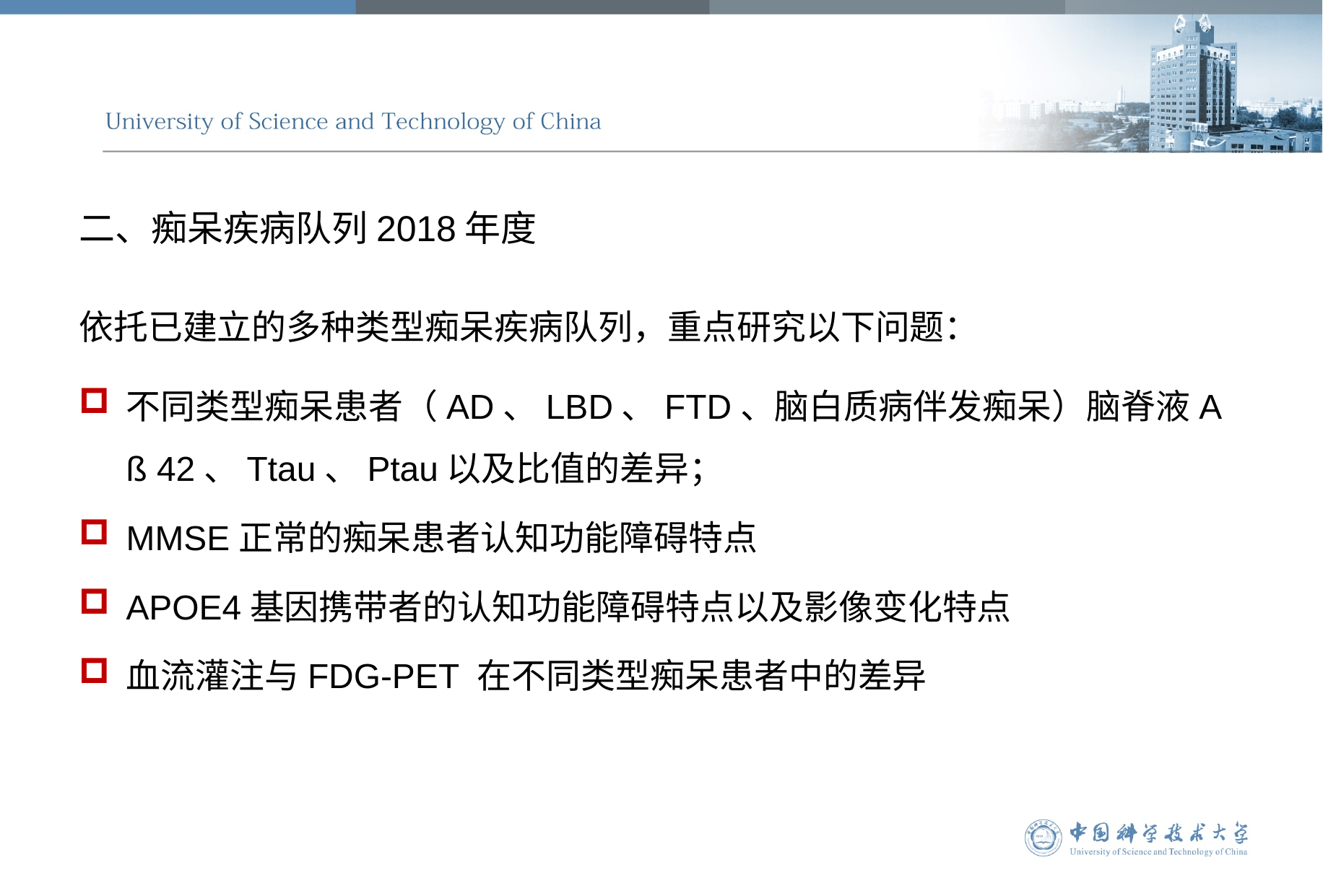

二、痴呆疾病队列2018年度
依托已建立的多种类型痴呆疾病队列，重点研究以下问题：
不同类型痴呆患者（AD、LBD、FTD、脑白质病伴发痴呆）脑脊液A ß 42、Ttau、Ptau以及比值的差异；
MMSE正常的痴呆患者认知功能障碍特点
APOE4基因携带者的认知功能障碍特点以及影像变化特点
血流灌注与FDG-PET 在不同类型痴呆患者中的差异